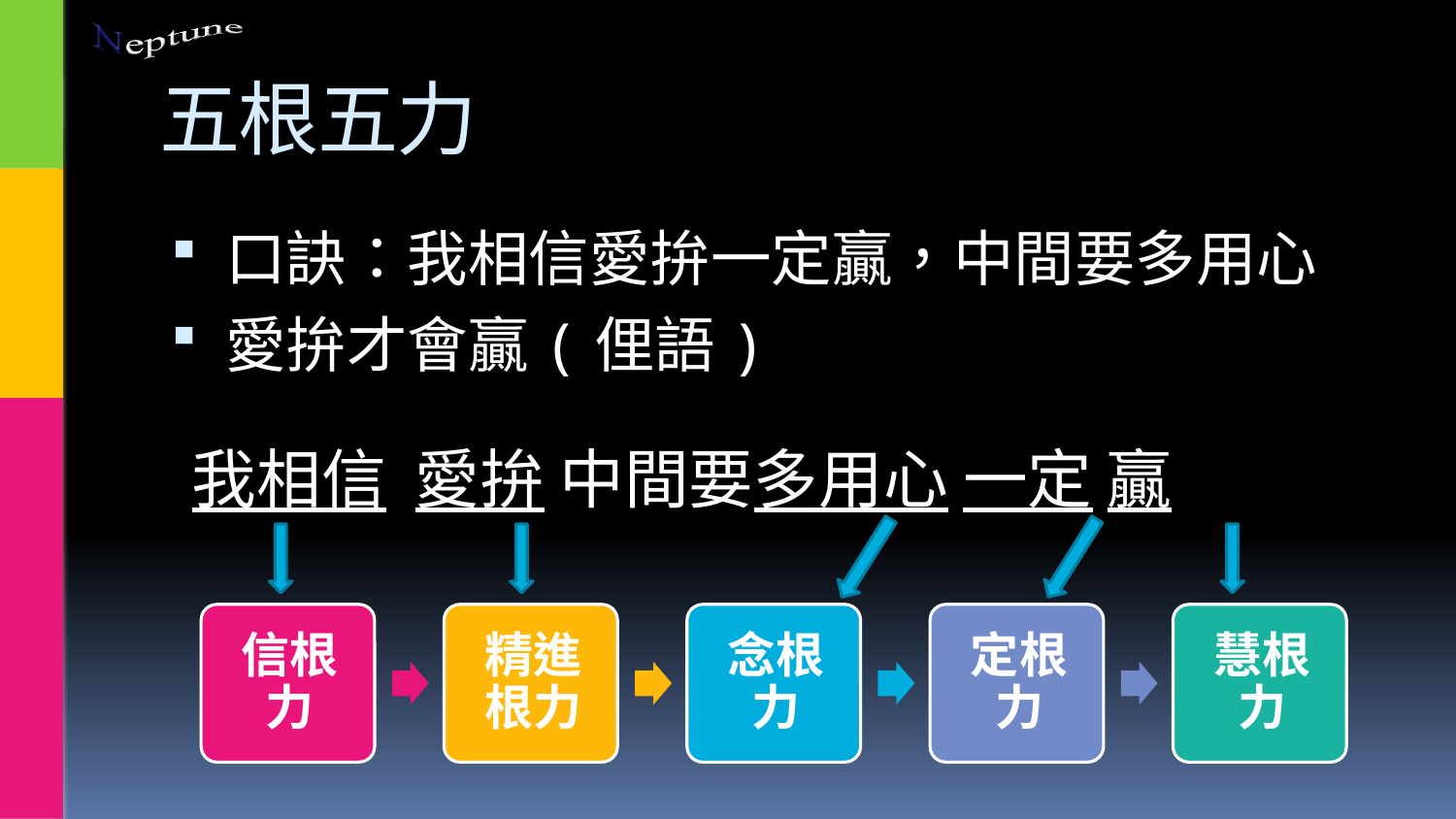

# 五根五力
口訣：我相信愛拚一定贏，中間要多用心
愛拚才會贏(俚語)

我相信  愛拚 中間要多用心 一定 贏

信根力

精進根力

念根力

定根力

慧根力